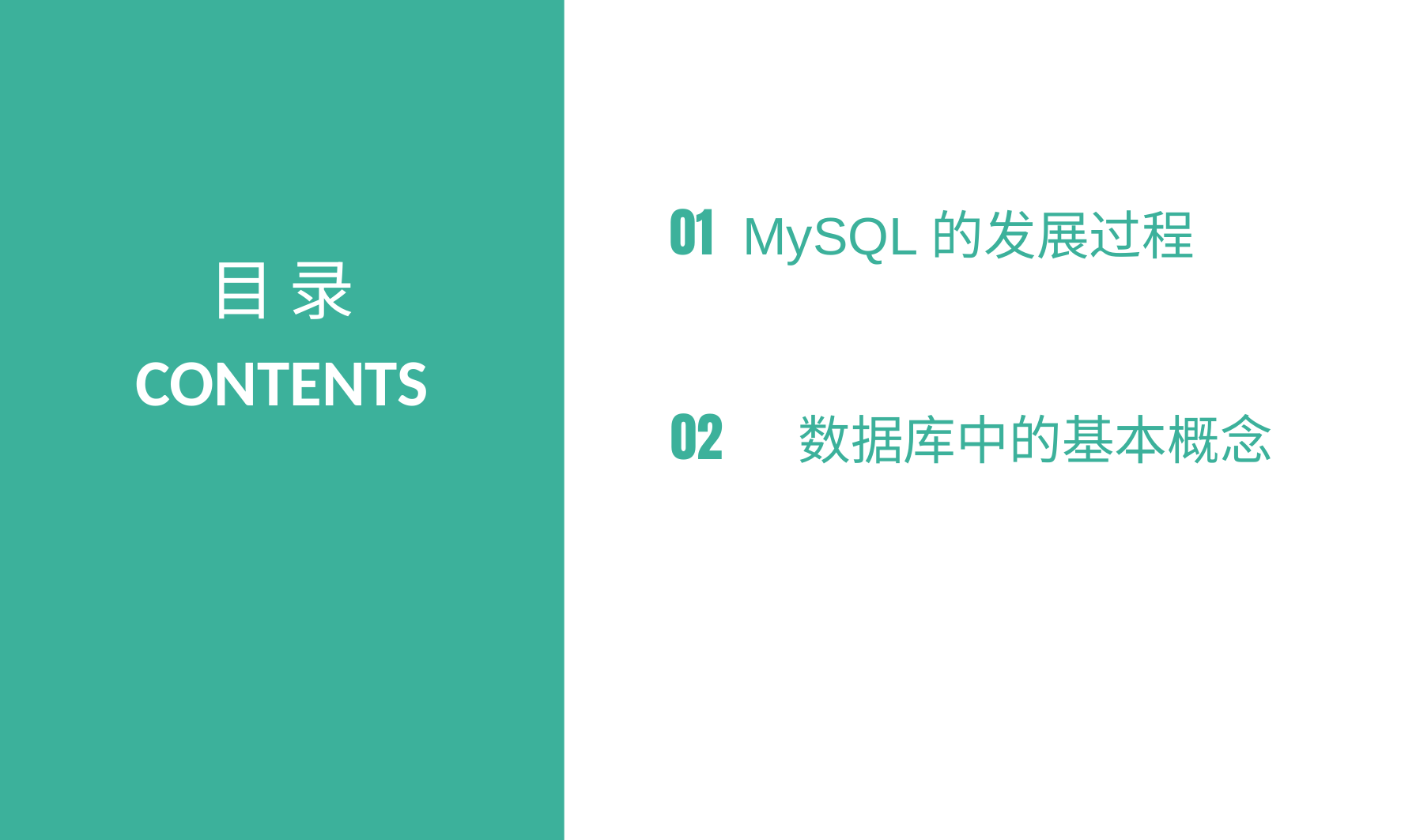

01  MySQL的发展过程
目 录
CONTENTS
02     数据库中的基本概念